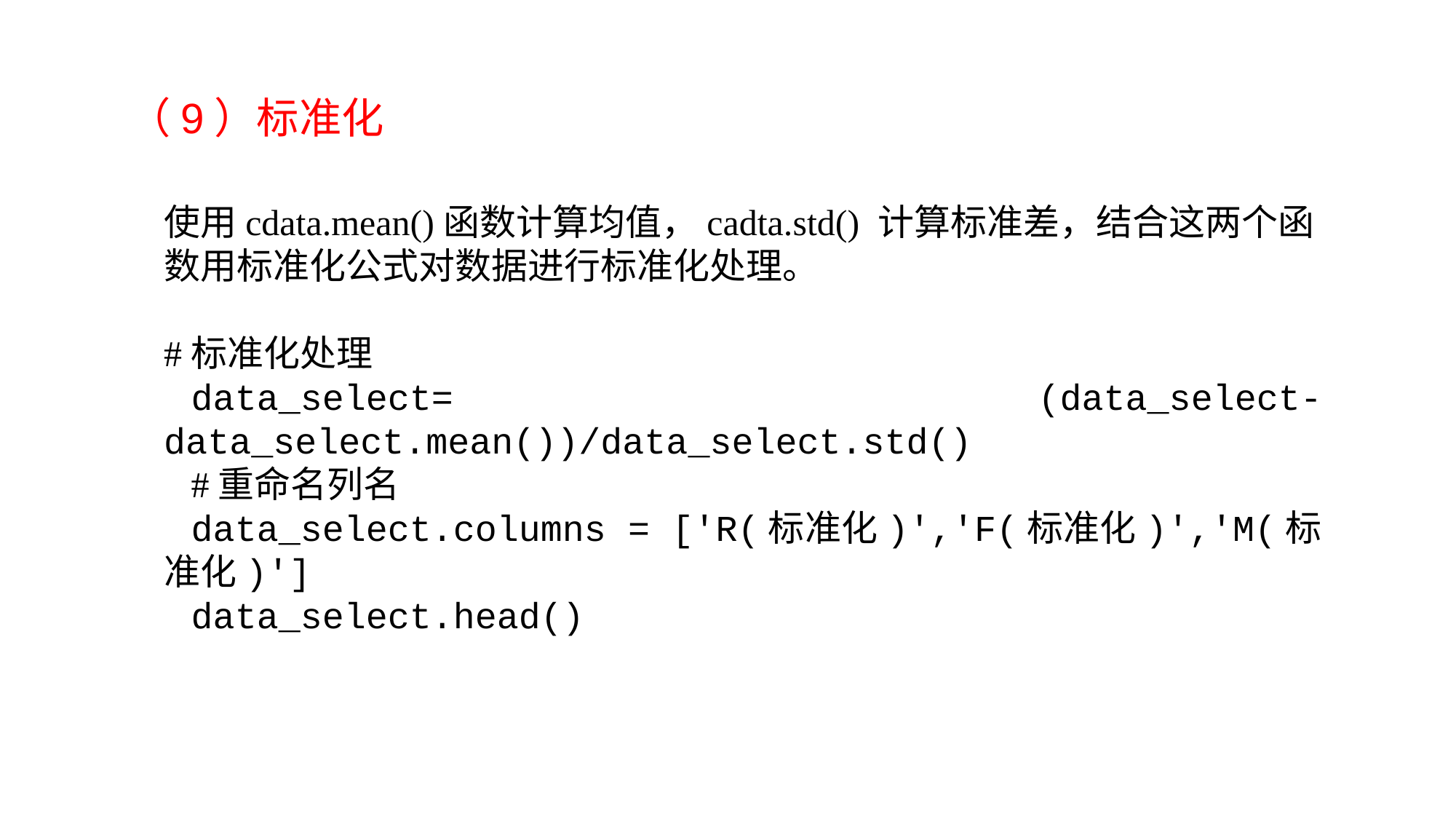

（9）标准化
使用cdata.mean()函数计算均值，cadta.std() 计算标准差，结合这两个函数用标准化公式对数据进行标准化处理。

#标准化处理
data_select= (data_select- data_select.mean())/data_select.std()
#重命名列名
data_select.columns = ['R(标准化)','F(标准化)','M(标准化)']
data_select.head()